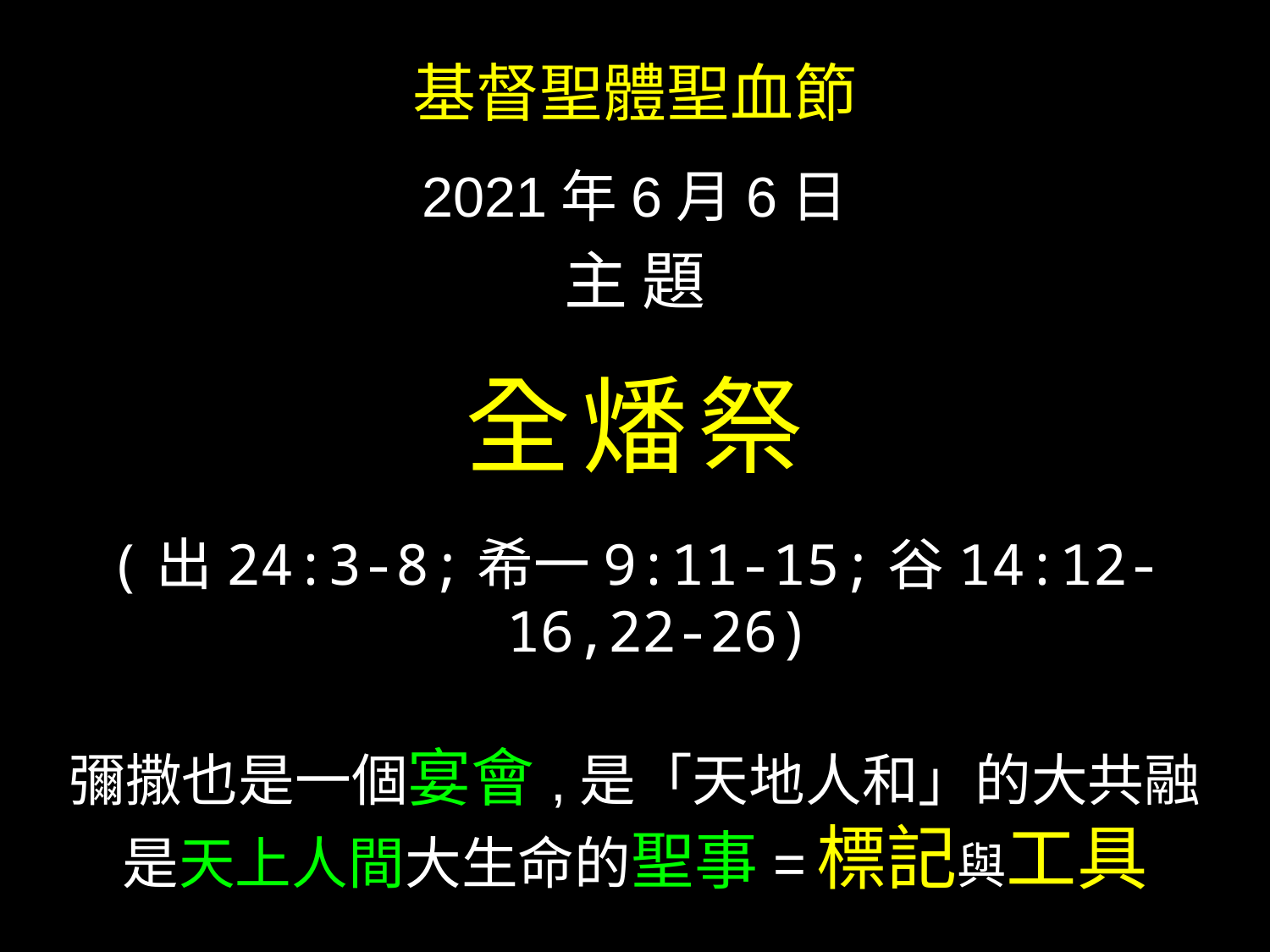

基督聖體聖血節
2021年6月6日

主 題
全燔祭
(出24:3-8;希一9:11-15;谷14:12-16,22-26)
彌撒也是一個宴會,是「天地人和」的大共融
是天上人間大生命的聖事= 標記與工具